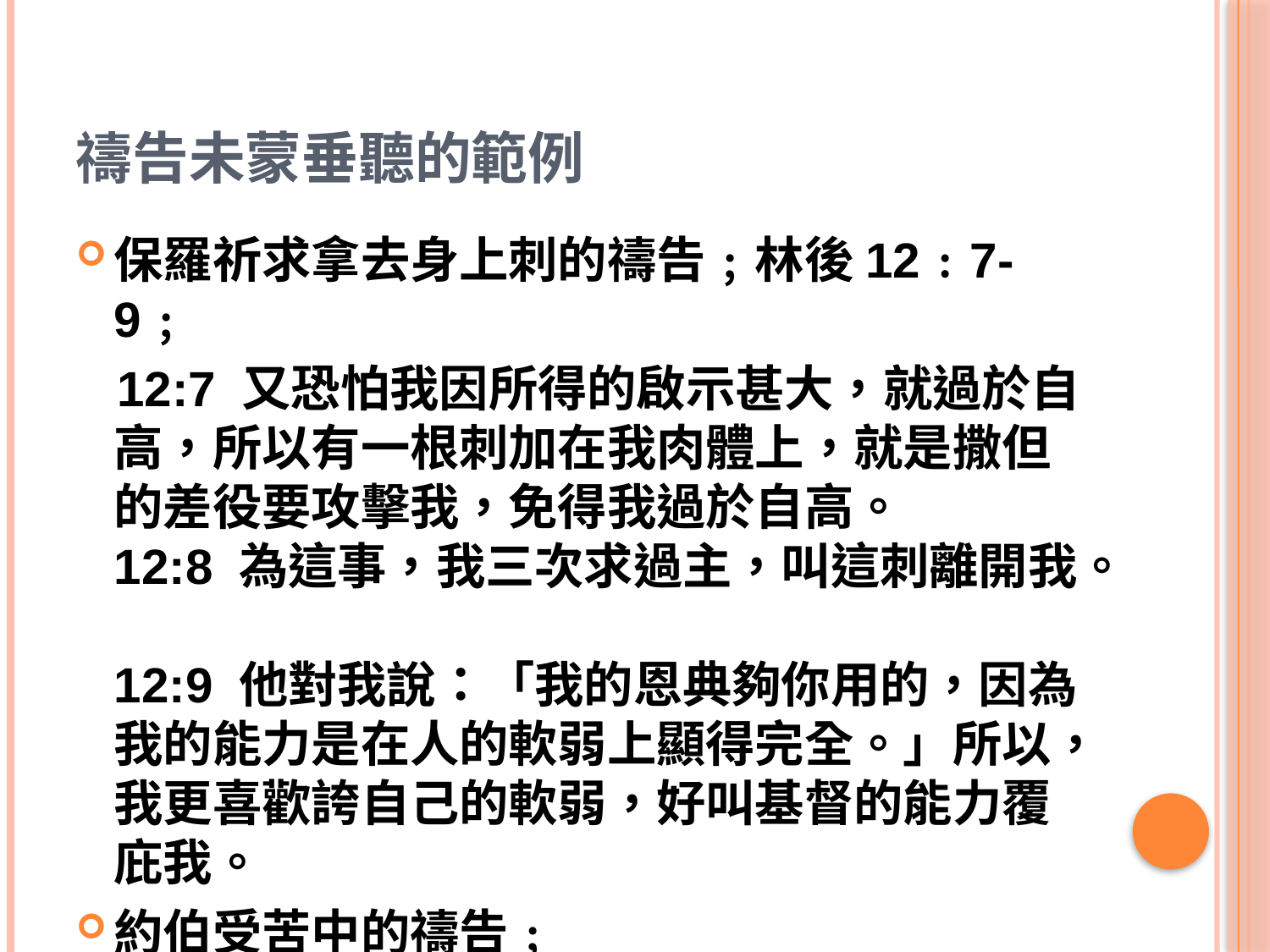

# 禱告未蒙垂聽的範例
保羅祈求拿去身上刺的禱告﹔林後12﹕7-9﹔
   12:7 又恐怕我因所得的啟示甚大，就過於自高，所以有一根刺加在我肉體上，就是撒但的差役要攻擊我，免得我過於自高。
12:8 為這事，我三次求過主，叫這刺離開我。
12:9 他對我說：「我的恩典夠你用的，因為我的能力是在人的軟弱上顯得完全。」所以，我更喜歡誇自己的軟弱，好叫基督的能力覆庇我。
約伯受苦中的禱告﹔